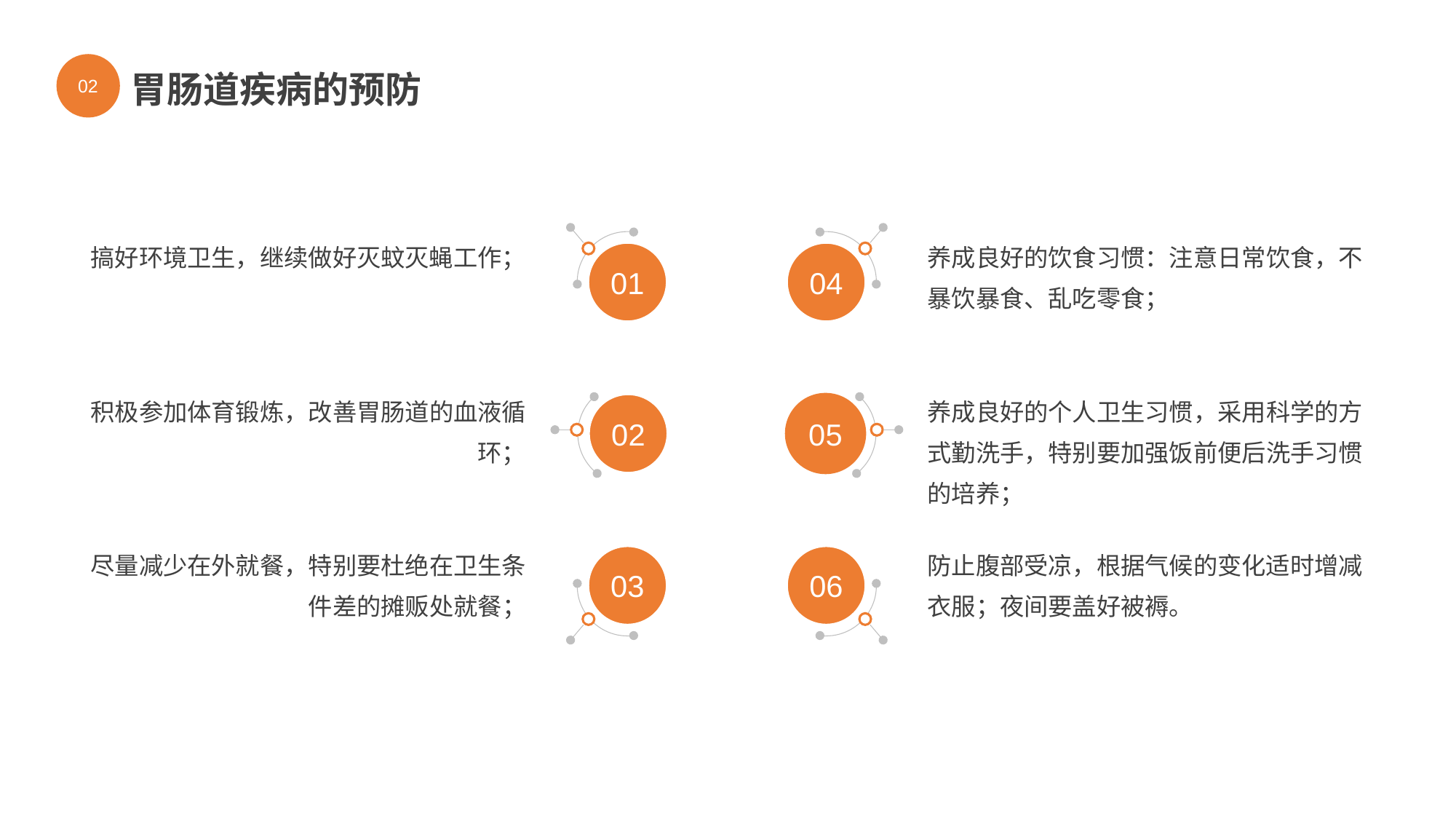

胃肠道疾病的预防
02
搞好环境卫生，继续做好灭蚊灭蝇工作；
养成良好的饮食习惯：注意日常饮食，不暴饮暴食、乱吃零食；

01

04

积极参加体育锻炼，改善胃肠道的血液循环；
养成良好的个人卫生习惯，采用科学的方式勤洗手，特别要加强饭前便后洗手习惯的培养；

02

05

尽量减少在外就餐，特别要杜绝在卫生条件差的摊贩处就餐；
防止腹部受凉，根据气候的变化适时增减衣服；夜间要盖好被褥。

03

06